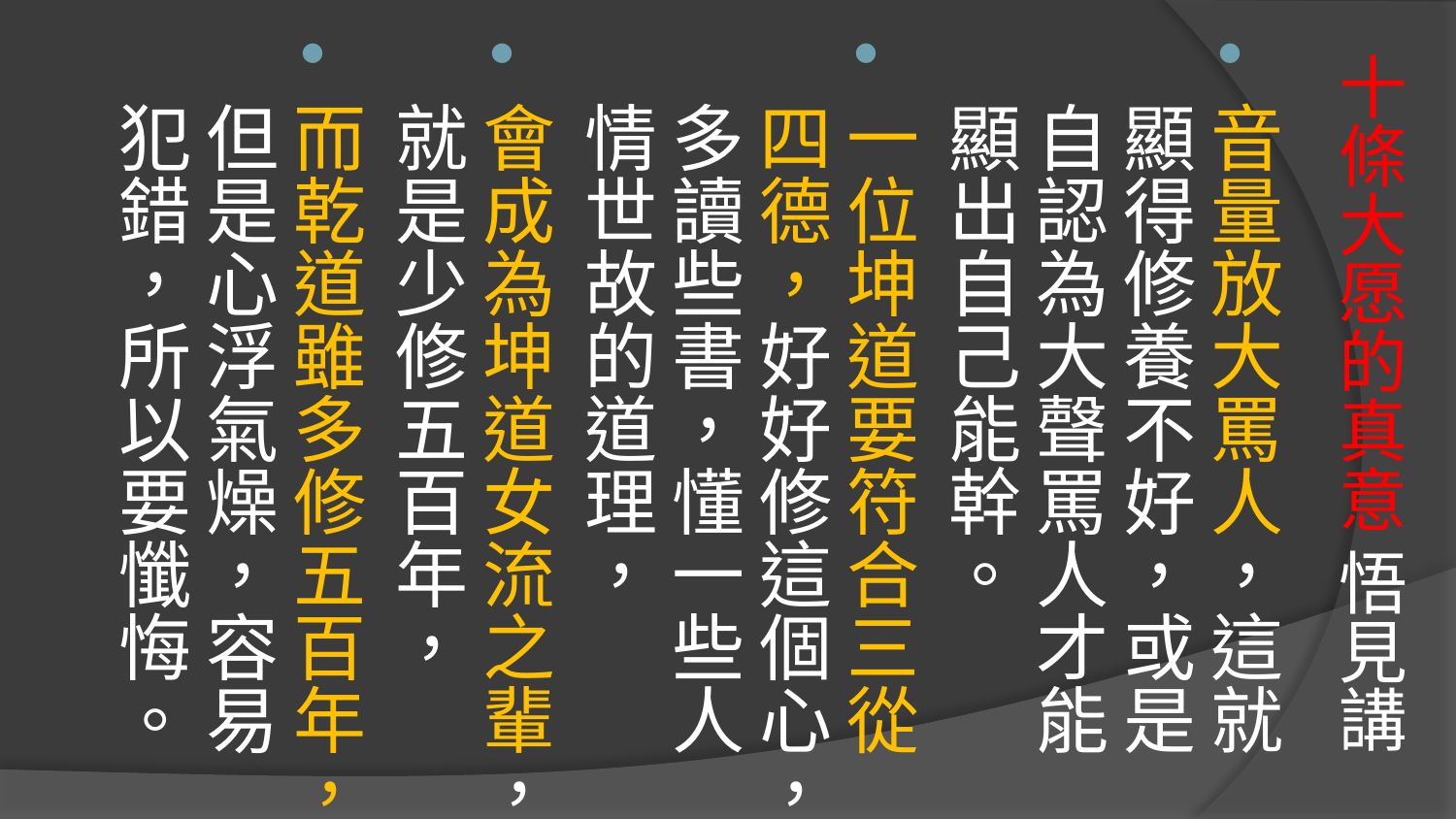

音量放大罵人，這就顯得修養不好，或是自認為大聲罵人才能顯出自己能幹。
一位坤道要符合三從四德，好好修這個心，多讀些書，懂一些人情世故的道理，
會成為坤道女流之輩，就是少修五百年，
而乾道雖多修五百年，但是心浮氣燥，容易犯錯，所以要懺悔。

# 十條大愿的真意 悟見講